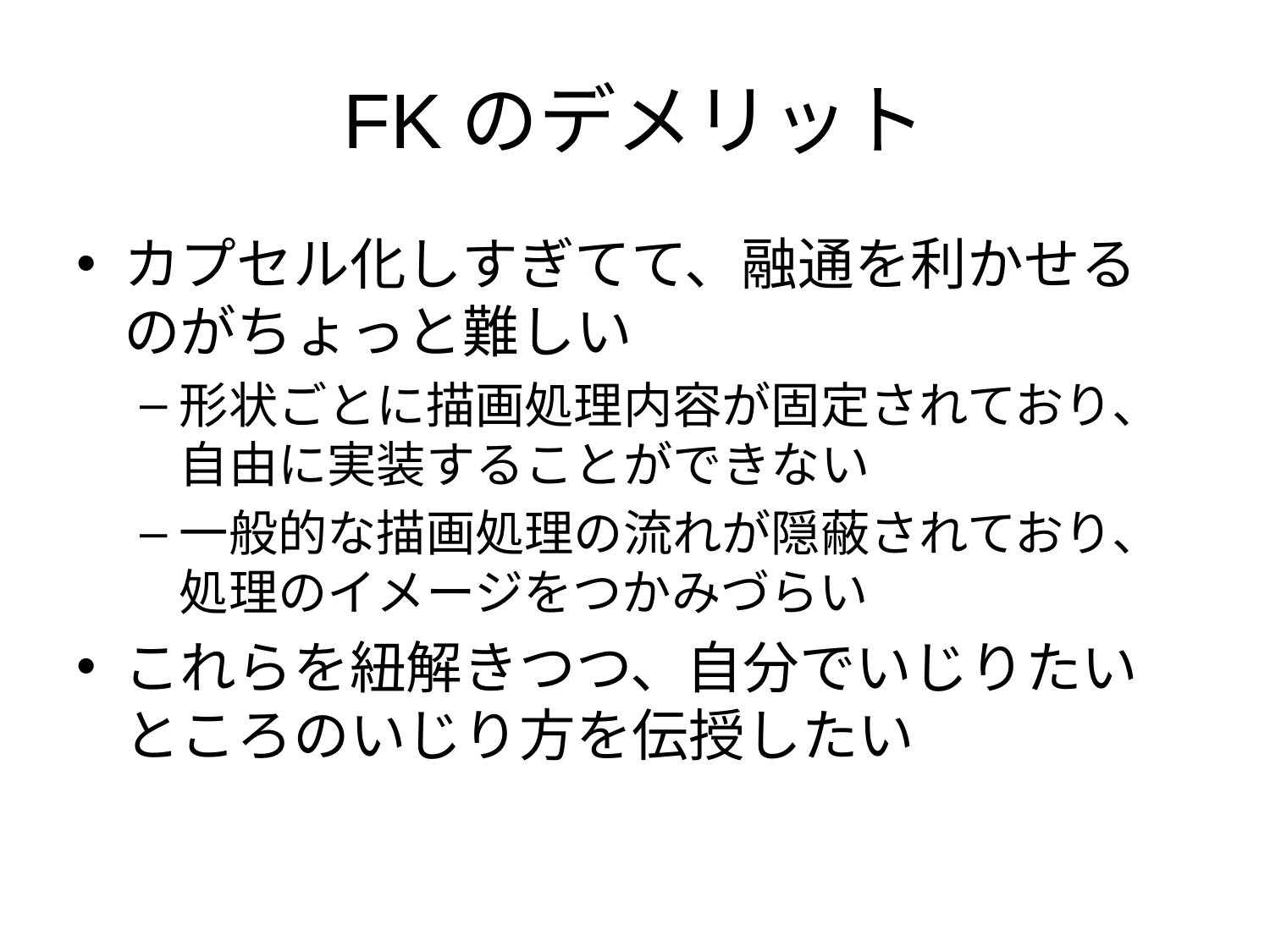

# FKのデメリット
カプセル化しすぎてて、融通を利かせるのがちょっと難しい
形状ごとに描画処理内容が固定されており、自由に実装することができない
一般的な描画処理の流れが隠蔽されており、処理のイメージをつかみづらい
これらを紐解きつつ、自分でいじりたいところのいじり方を伝授したい